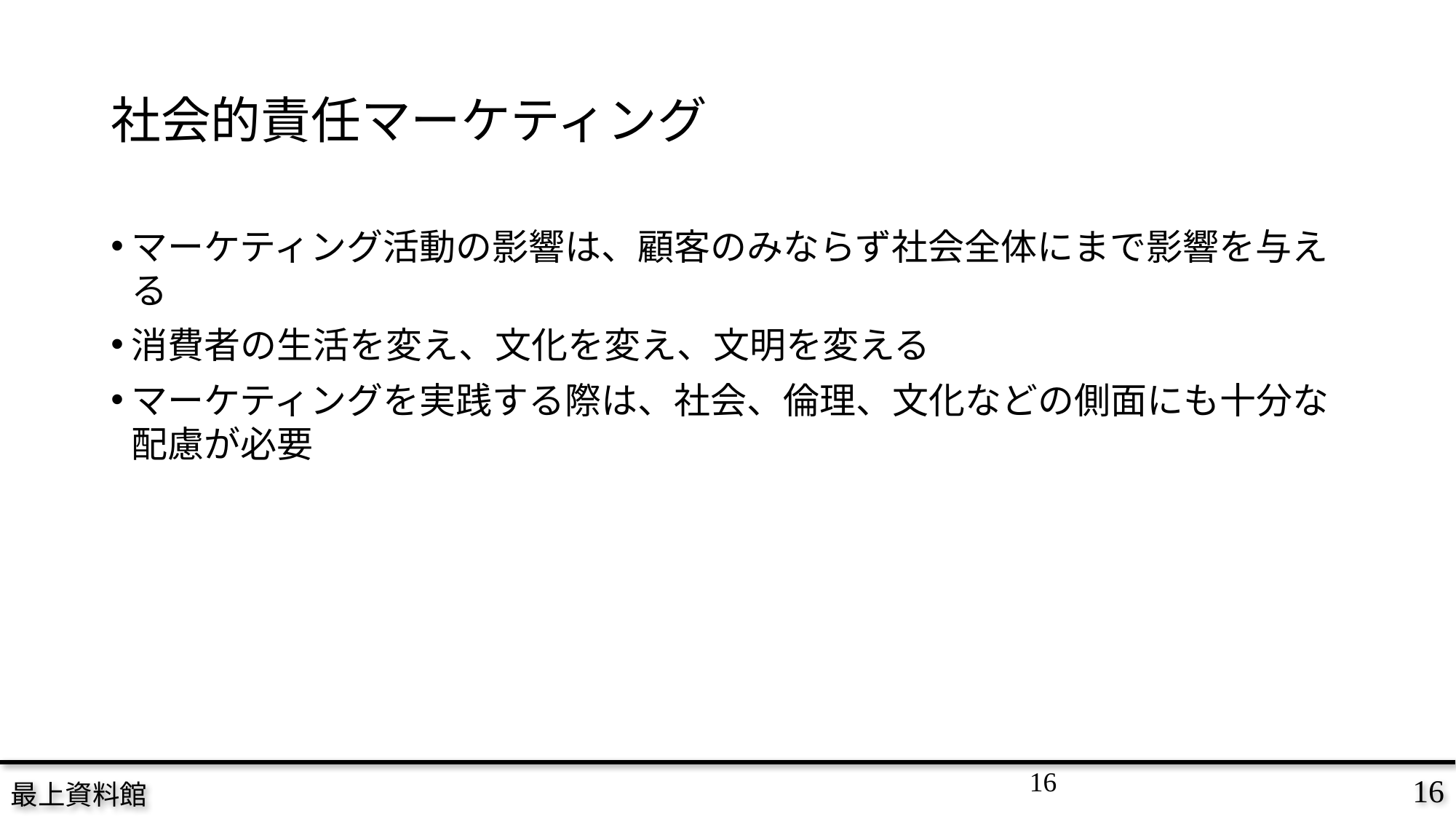

# 社会的責任マーケティング
マーケティング活動の影響は、顧客のみならず社会全体にまで影響を与える
消費者の生活を変え、文化を変え、文明を変える
マーケティングを実践する際は、社会、倫理、文化などの側面にも十分な配慮が必要

16